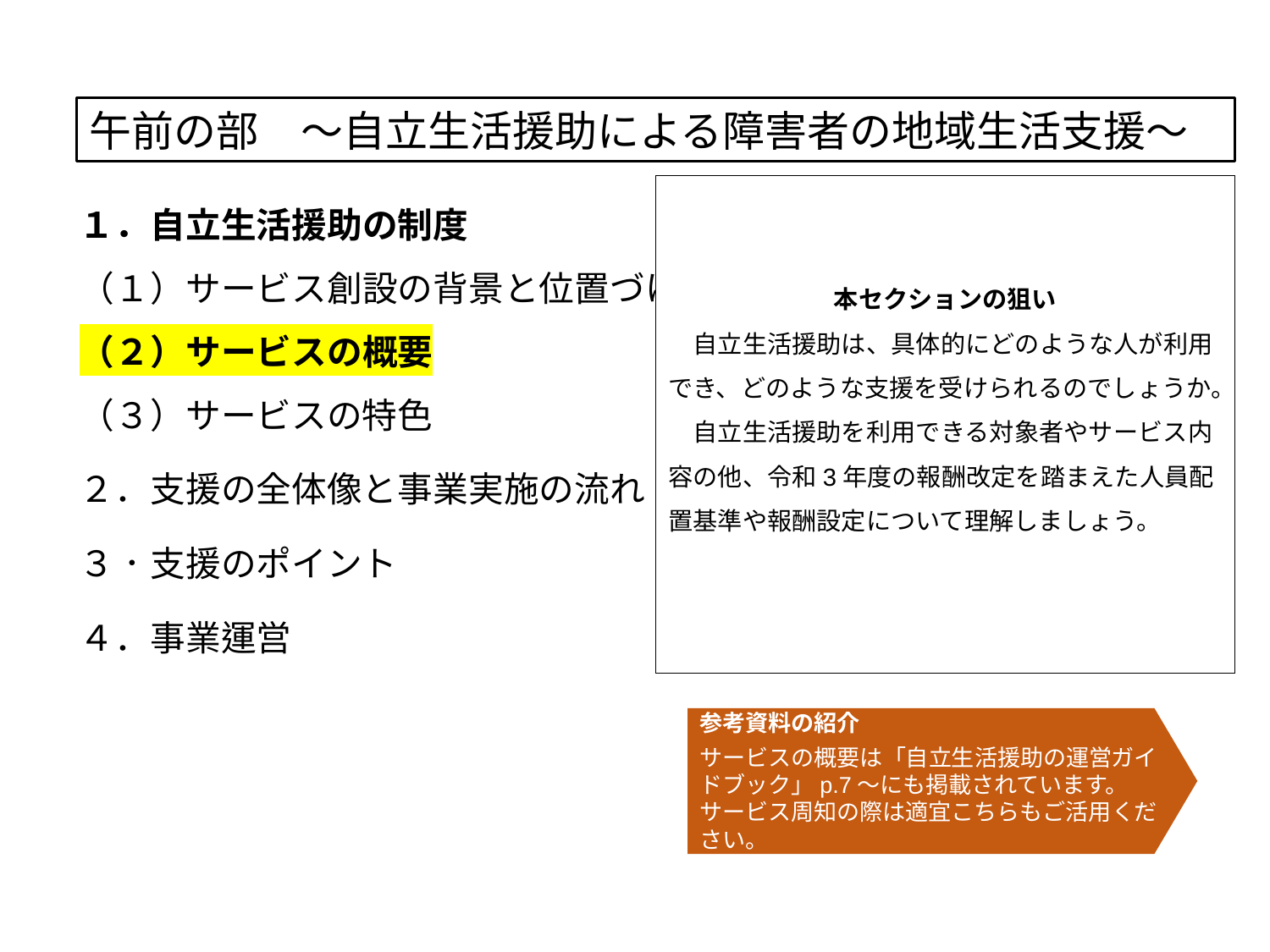

午前の部　～自立生活援助による障害者の地域生活支援～
１．自立生活援助の制度
（１）サービス創設の背景と位置づけ
（２）サービスの概要
（３）サービスの特色
２．支援の全体像と事業実施の流れ
３．支援のポイント
４．事業運営
本セクションの狙い
　自立生活援助は、具体的にどのような人が利用でき、どのような支援を受けられるのでしょうか。
　自立生活援助を利用できる対象者やサービス内容の他、令和3年度の報酬改定を踏まえた人員配置基準や報酬設定について理解しましょう。

参考資料の紹介

サービスの概要は「自立生活援助の運営ガイドブック」p.7～にも掲載されています。
サービス周知の際は適宜こちらもご活用ください。